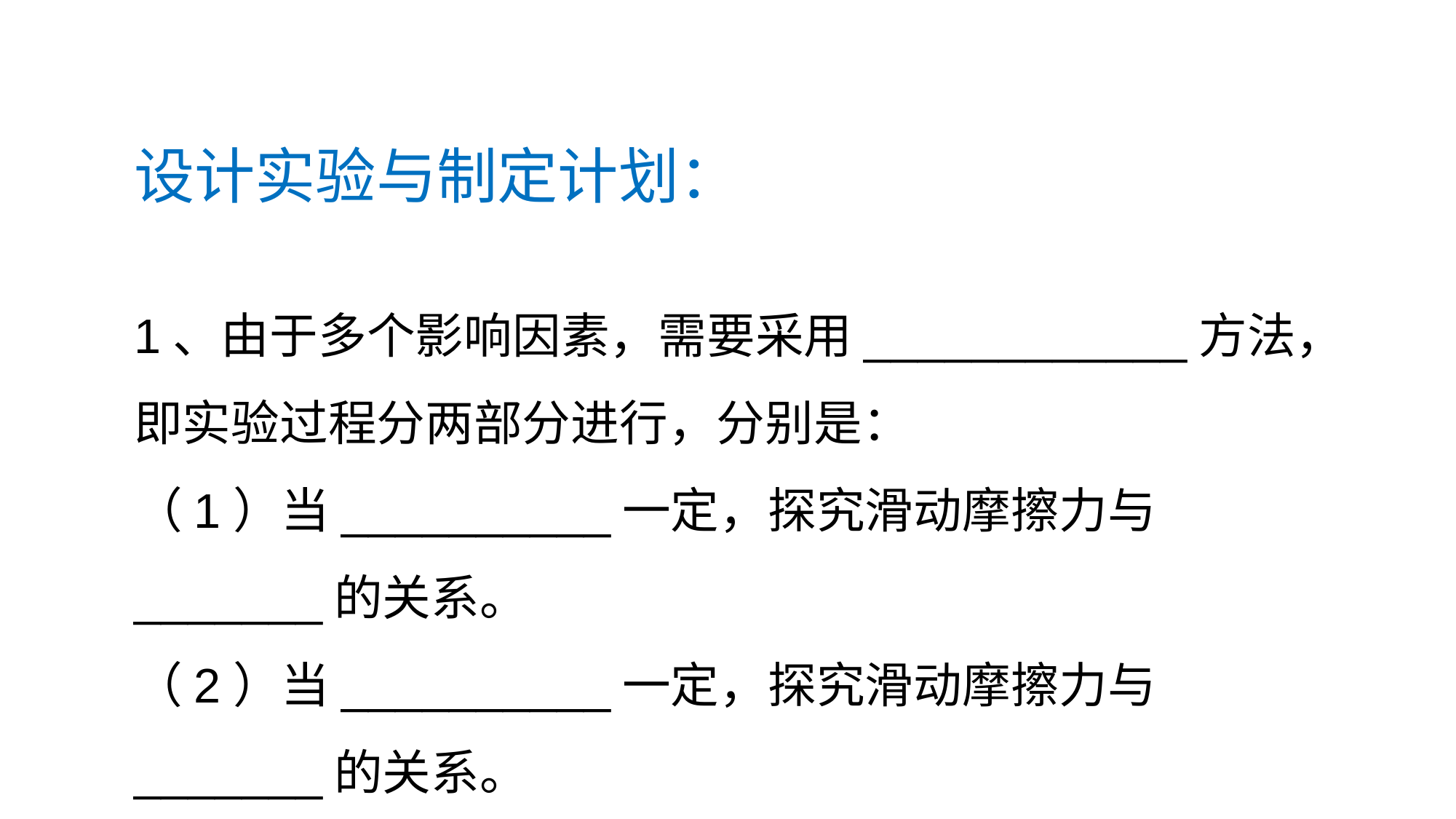

设计实验与制定计划：

1、由于多个影响因素，需要采用____________方法，即实验过程分两部分进行，分别是：
（1）当__________一定，探究滑动摩擦力与_______的关系。
（2）当__________一定，探究滑动摩擦力与_______的关系。